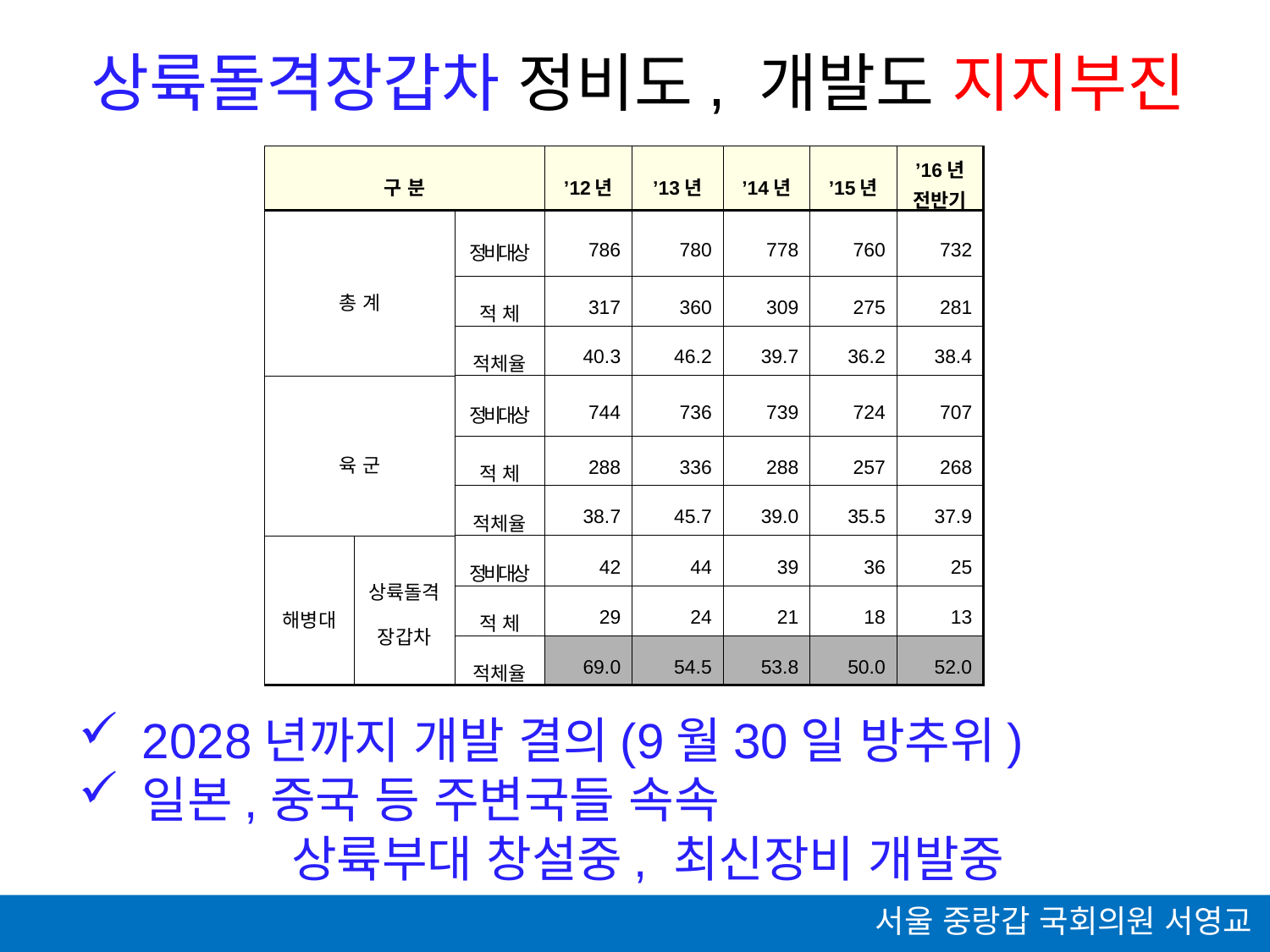

상륙돌격장갑차 정비도, 개발도 지지부진
| 구 분 |  |  | ’12년 | ’13년 | ’14년 | ’15년 | ’16년 전반기 |
| --- | --- | --- | --- | --- | --- | --- | --- |
| 총 계 |  | 정비대상 | 786 | 780 | 778 | 760 | 732 |
|  |  | 적 체 | 317 | 360 | 309 | 275 | 281 |
|  |  | 적체율 | 40.3 | 46.2 | 39.7 | 36.2 | 38.4 |
| 육 군 |  | 정비대상 | 744 | 736 | 739 | 724 | 707 |
|  |  | 적 체 | 288 | 336 | 288 | 257 | 268 |
|  |  | 적체율 | 38.7 | 45.7 | 39.0 | 35.5 | 37.9 |
| 해병대 | 상륙돌격 장갑차 | 정비대상 | 42 | 44 | 39 | 36 | 25 |
|  |  | 적 체 | 29 | 24 | 21 | 18 | 13 |
|  |  | 적체율 | 69.0 | 54.5 | 53.8 | 50.0 | 52.0 |
2028년까지 개발 결의(9월30일 방추위)
일본,중국 등 주변국들 속속
 상륙부대 창설중, 최신장비 개발중

서울 중랑갑 국회의원 서영교